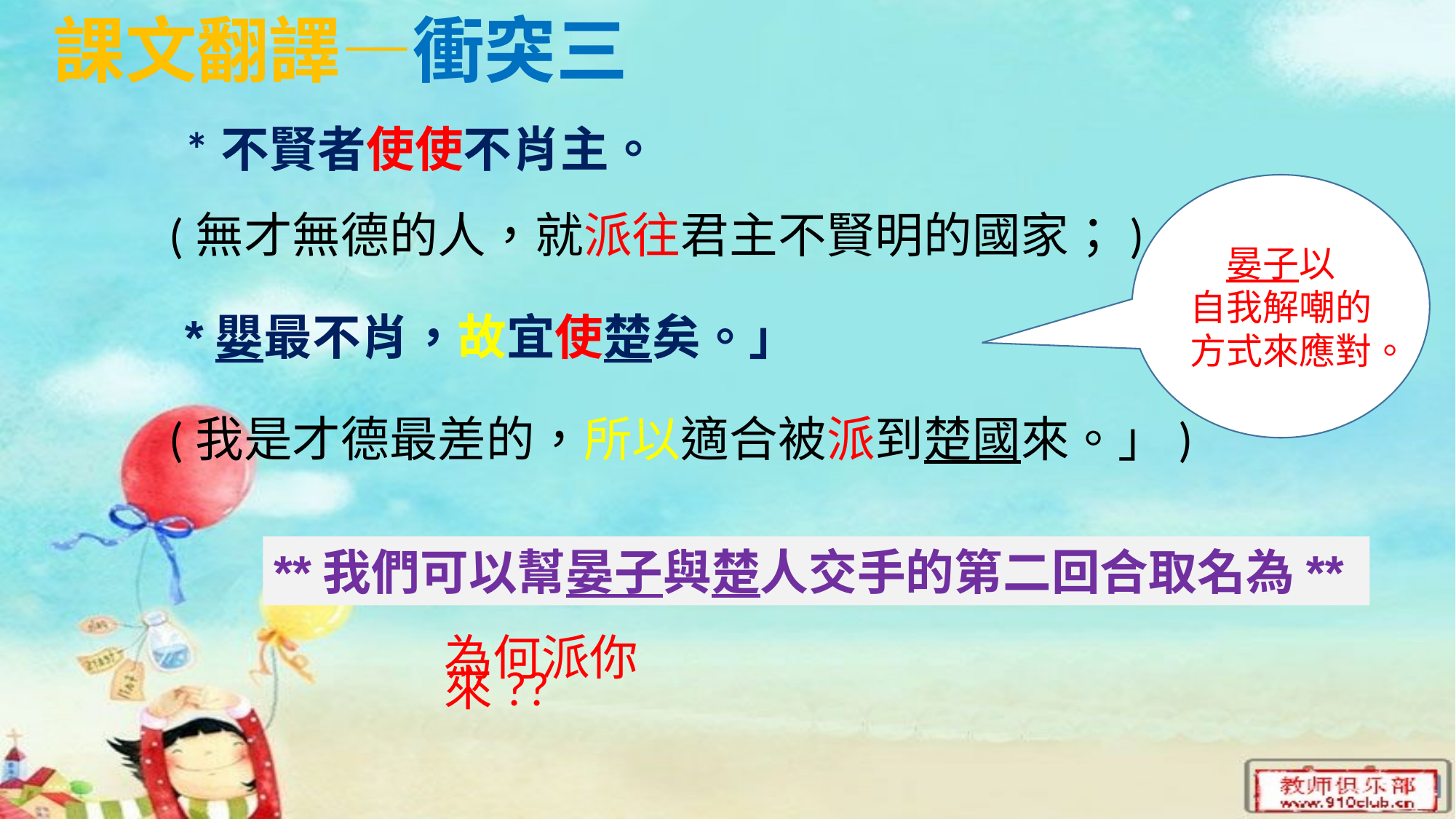

# 課文翻譯—衝突三
*不賢者使使不肖主。
晏子以
自我解嘲的方式來應對。
 (無才無德的人，就派往君主不賢明的國家；)
*嬰最不肖，故宜使楚矣。」
 (我是才德最差的，所以適合被派到楚國來。」)
**我們可以幫晏子與楚人交手的第二回合取名為**
為何派你來??